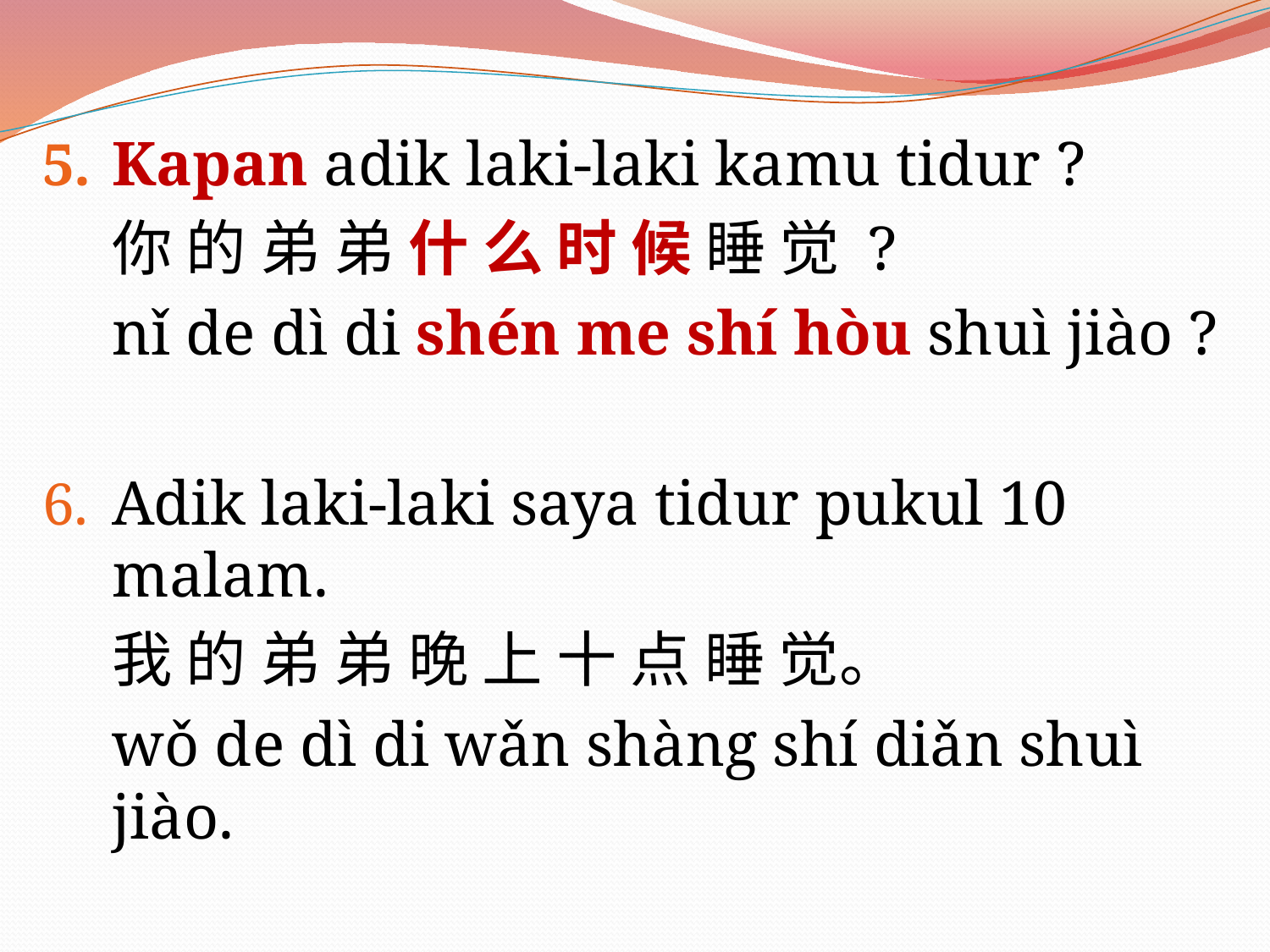

Kapan adik laki-laki kamu tidur ?
	你 的 弟 弟 什 么 时 候 睡 觉 ?
	nǐ de dì di shén me shí hòu shuì jiào ?

Adik laki-laki saya tidur pukul 10 malam.
	我 的 弟 弟 晚 上 十 点 睡 觉。
	wǒ de dì di wǎn shàng shí diǎn shuì jiào.